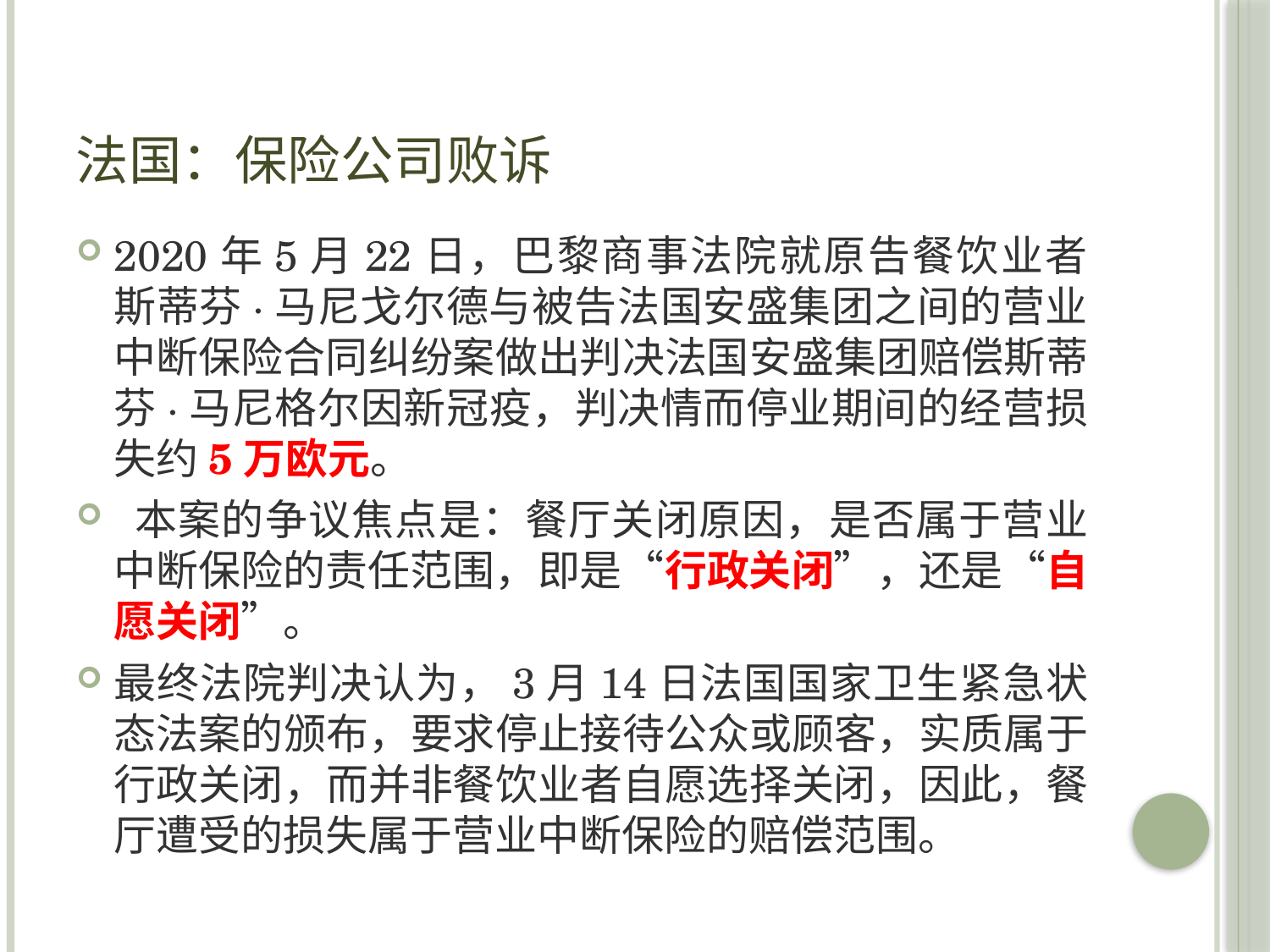

# 法国：保险公司败诉
2020年5月22日，巴黎商事法院就原告餐饮业者斯蒂芬·马尼戈尔德与被告法国安盛集团之间的营业中断保险合同纠纷案做出判决法国安盛集团赔偿斯蒂芬·马尼格尔因新冠疫，判决情而停业期间的经营损失约5万欧元。
 本案的争议焦点是：餐厅关闭原因，是否属于营业中断保险的责任范围，即是“行政关闭”，还是“自愿关闭”。
最终法院判决认为，3月14日法国国家卫生紧急状态法案的颁布，要求停止接待公众或顾客，实质属于行政关闭，而并非餐饮业者自愿选择关闭，因此，餐厅遭受的损失属于营业中断保险的赔偿范围。